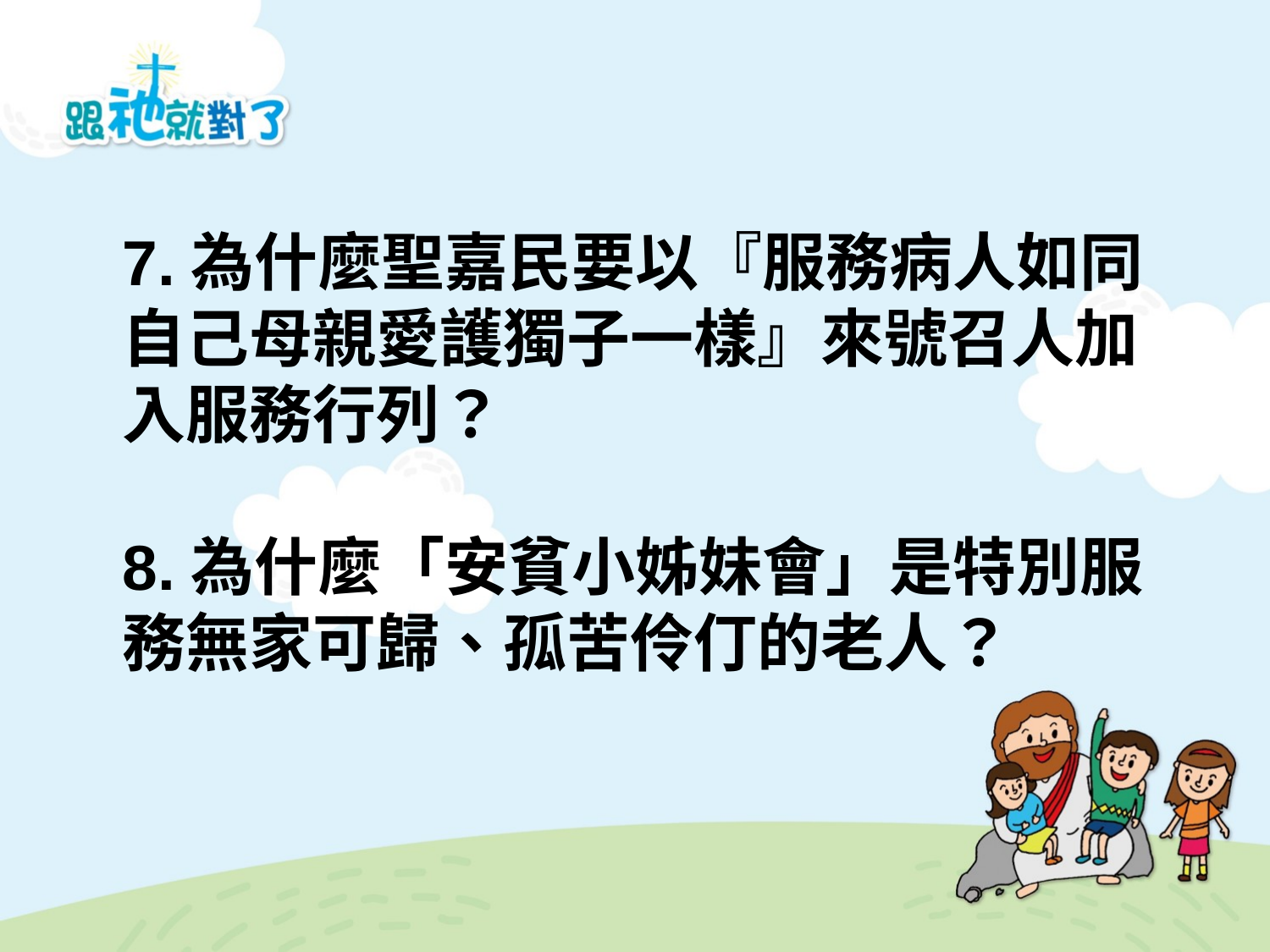

7.為什麼聖嘉民要以『服務病人如同自己母親愛護獨子一樣』來號召人加入服務行列？

8.為什麼「安貧小姊妹會」是特別服務無家可歸、孤苦伶仃的老人？